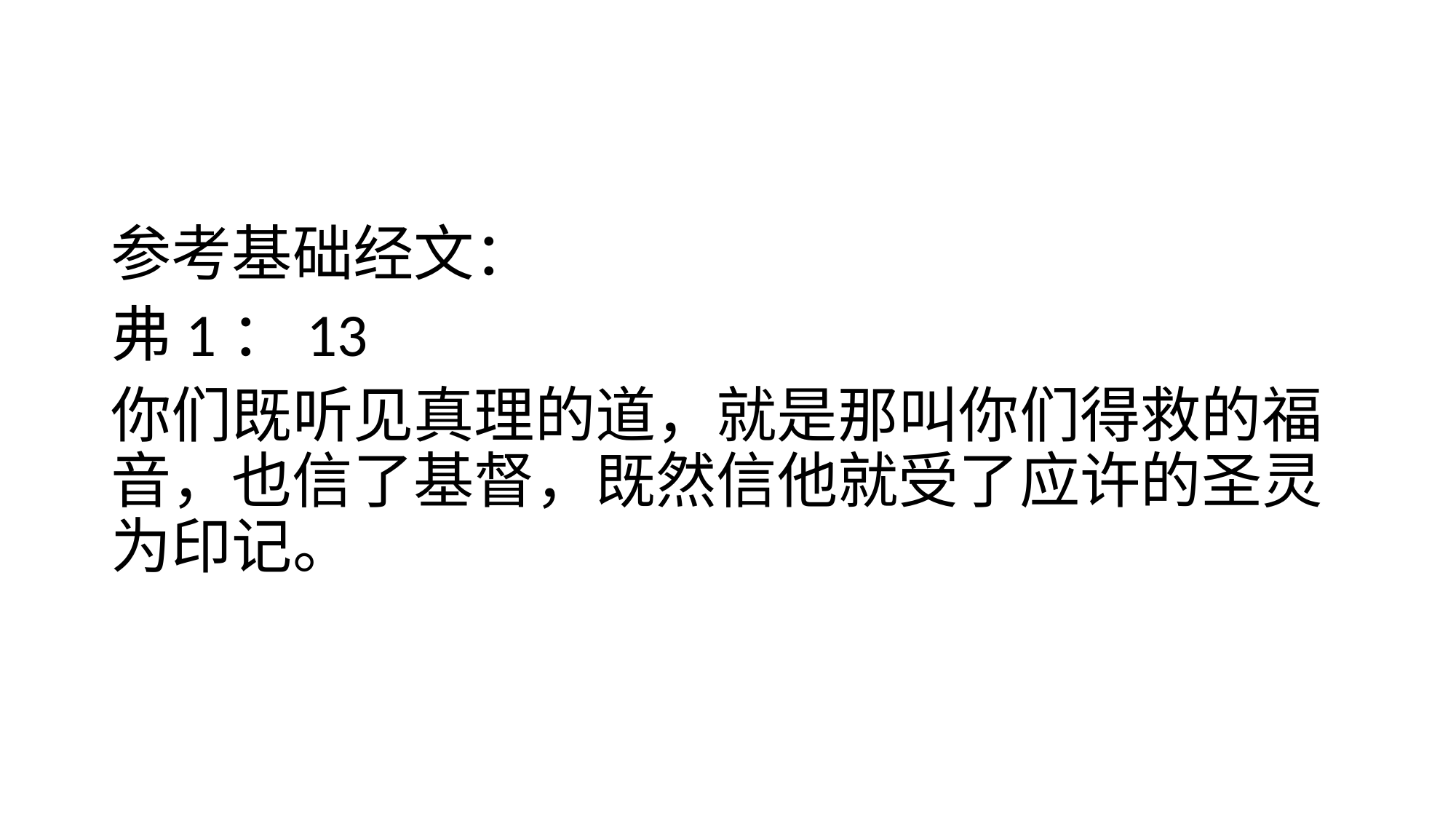

#
参考基础经文：
弗1：13
你们既听见真理的道，就是那叫你们得救的福音，也信了基督，既然信他就受了应许的圣灵为印记。